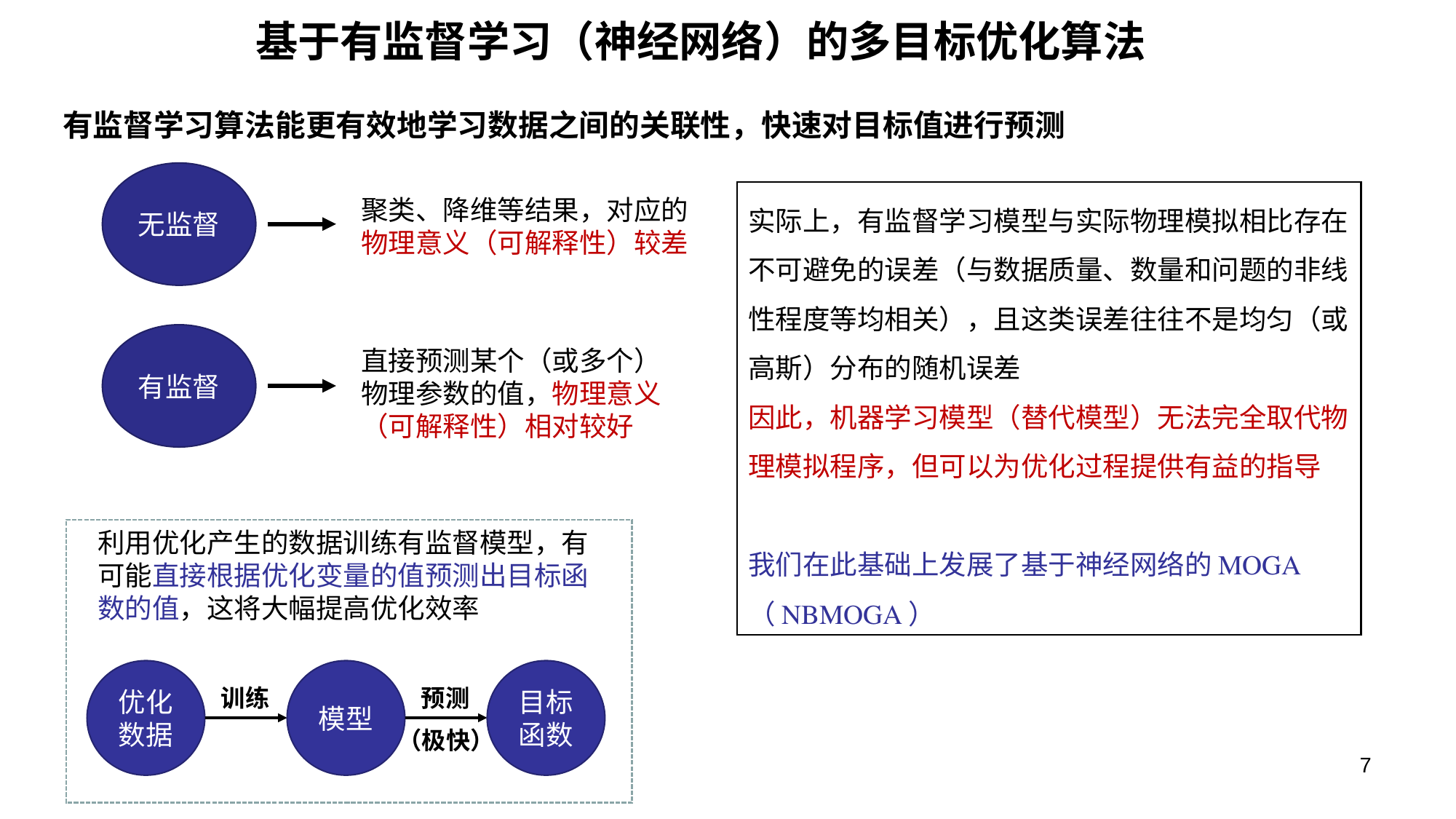

基于有监督学习（神经网络）的多目标优化算法
有监督学习算法能更有效地学习数据之间的关联性，快速对目标值进行预测
无监督
实际上，有监督学习模型与实际物理模拟相比存在不可避免的误差（与数据质量、数量和问题的非线性程度等均相关），且这类误差往往不是均匀（或高斯）分布的随机误差
因此，机器学习模型（替代模型）无法完全取代物理模拟程序，但可以为优化过程提供有益的指导

我们在此基础上发展了基于神经网络的MOGA（NBMOGA）
聚类、降维等结果，对应的物理意义（可解释性）较差
有监督
直接预测某个（或多个）物理参数的值，物理意义（可解释性）相对较好

利用优化产生的数据训练有监督模型，有可能直接根据优化变量的值预测出目标函数的值，这将大幅提高优化效率
模型
目标函数
优化数据
训练
预测

（极快）
7